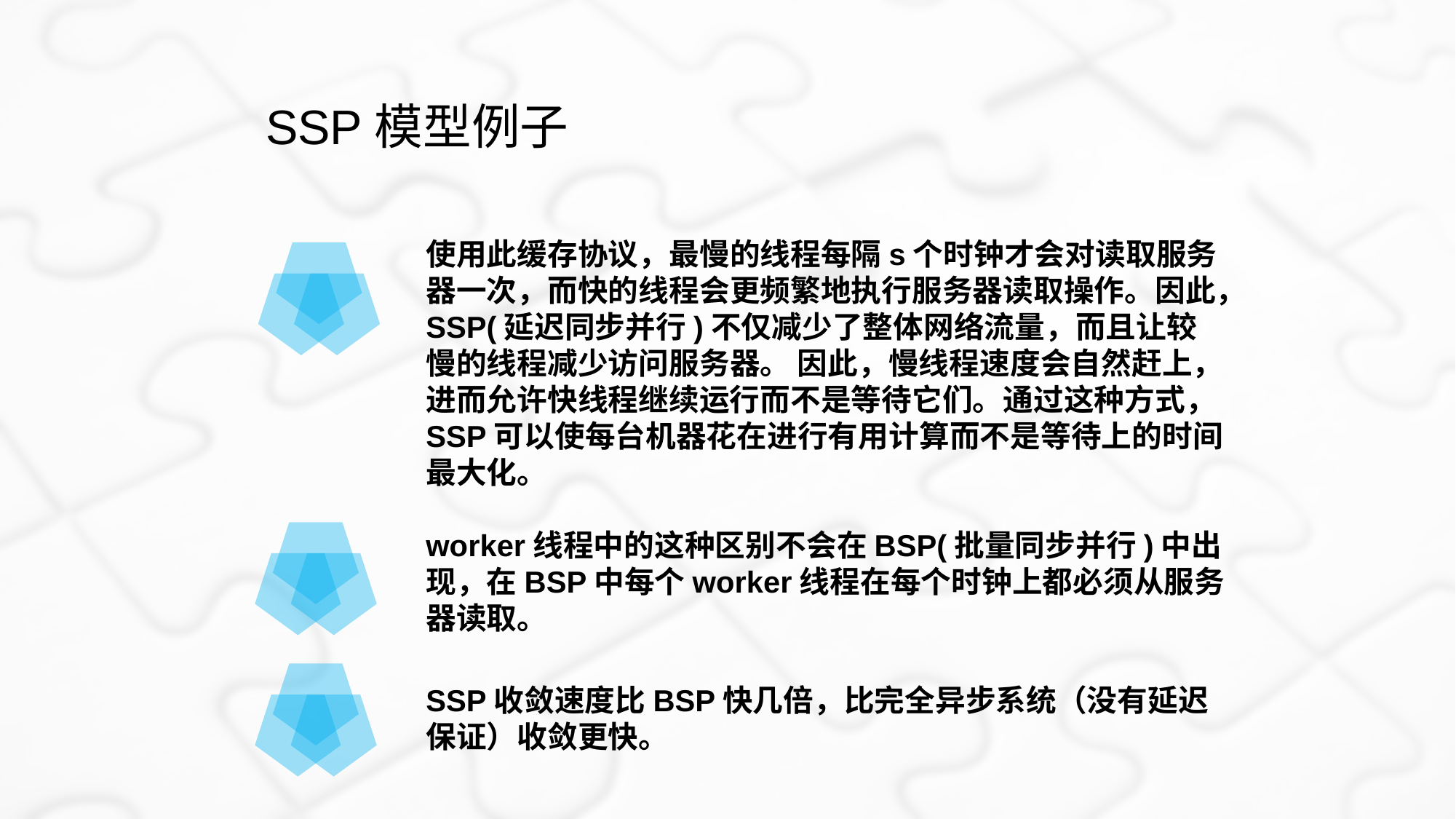

SSP模型例子
使用此缓存协议，最慢的线程每隔s个时钟才会对读取服务器一次，而快的线程会更频繁地执行服务器读取操作。因此，SSP(延迟同步并行)不仅减少了整体网络流量，而且让较慢的线程减少访问服务器。 因此，慢线程速度会自然赶上，进而允许快线程继续运行而不是等待它们。通过这种方式，SSP可以使每台机器花在进行有用计算而不是等待上的时间最大化。

worker线程中的这种区别不会在BSP(批量同步并行)中出现，在BSP中每个worker线程在每个时钟上都必须从服务器读取。

SSP收敛速度比BSP快几倍，比完全异步系统（没有延迟保证）收敛更快。